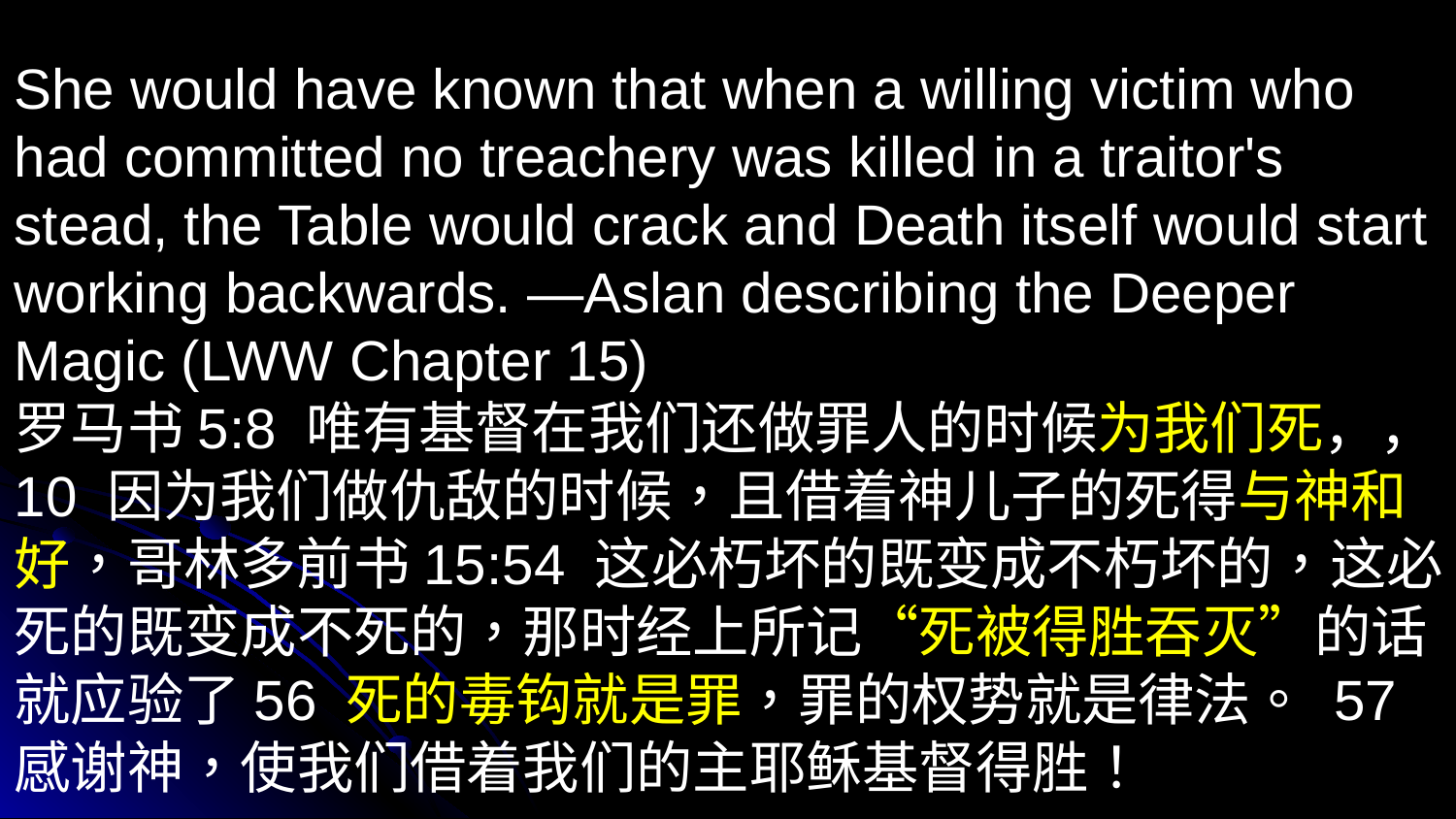

She would have known that when a willing victim who had committed no treachery was killed in a traitor's stead, the Table would crack and Death itself would start working backwards. ―Aslan describing the Deeper Magic (LWW Chapter 15)
罗马书5:8 唯有基督在我们还做罪人的时候为我们死，，10 因为我们做仇敌的时候，且借着神儿子的死得与神和好，哥林多前书15:54 这必朽坏的既变成不朽坏的，这必死的既变成不死的，那时经上所记“死被得胜吞灭”的话就应验了56 死的毒钩就是罪，罪的权势就是律法。 57 感谢神，使我们借着我们的主耶稣基督得胜！